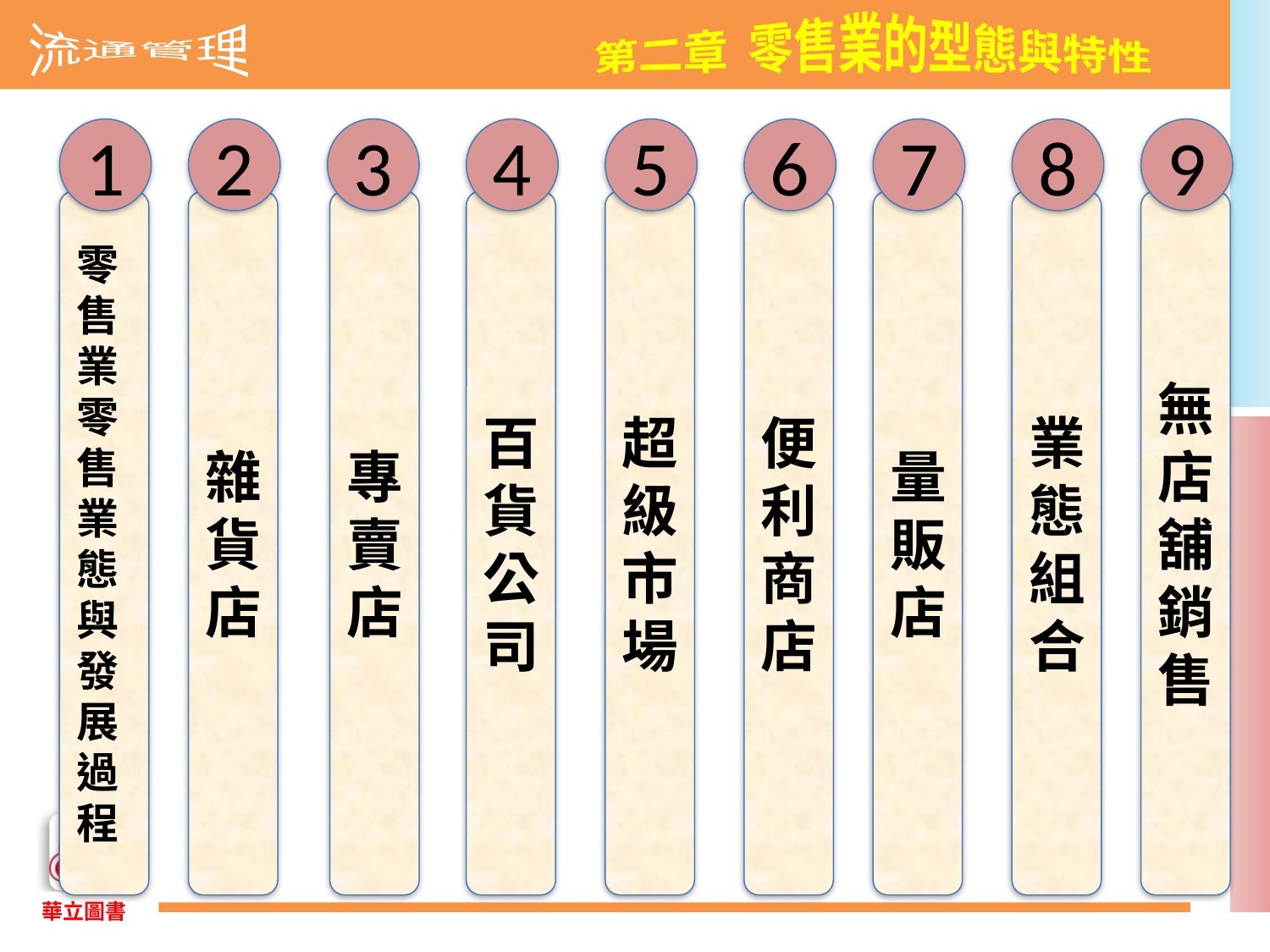

1
零售業零售業態與發展過程
2
雜貨店
3
專賣店
4
百貨公司
5
超級市場
6
便利商店
7
量販店
8
業態組合
9
無店舖銷售